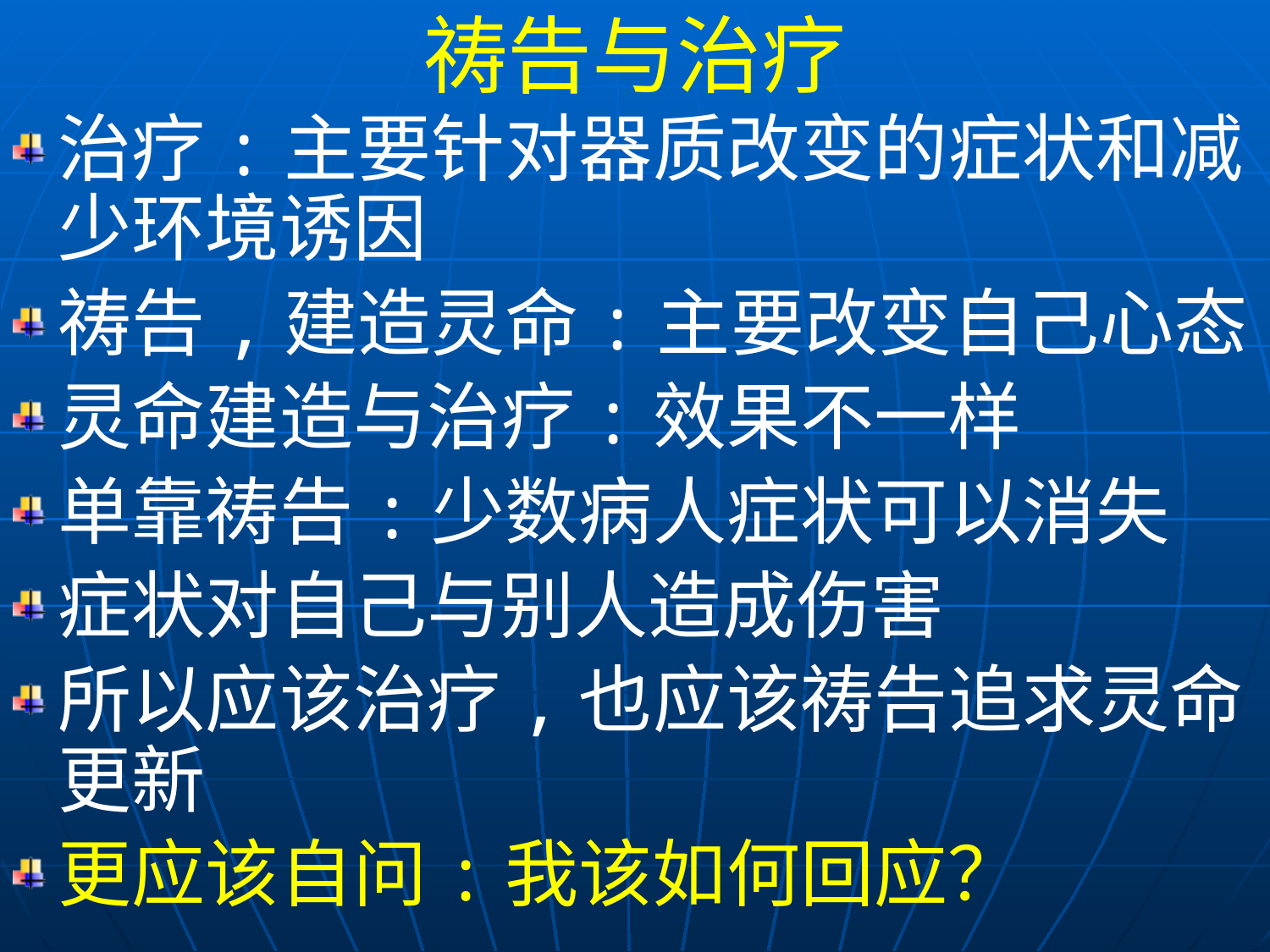

祷告与治疗
治疗:主要针对器质改变的症状和减少环境诱因
祷告,建造灵命:主要改变自己心态
灵命建造与治疗:效果不一样
单靠祷告:少数病人症状可以消失
症状对自己与别人造成伤害
所以应该治疗,也应该祷告追求灵命更新
更应该自问:我该如何回应？